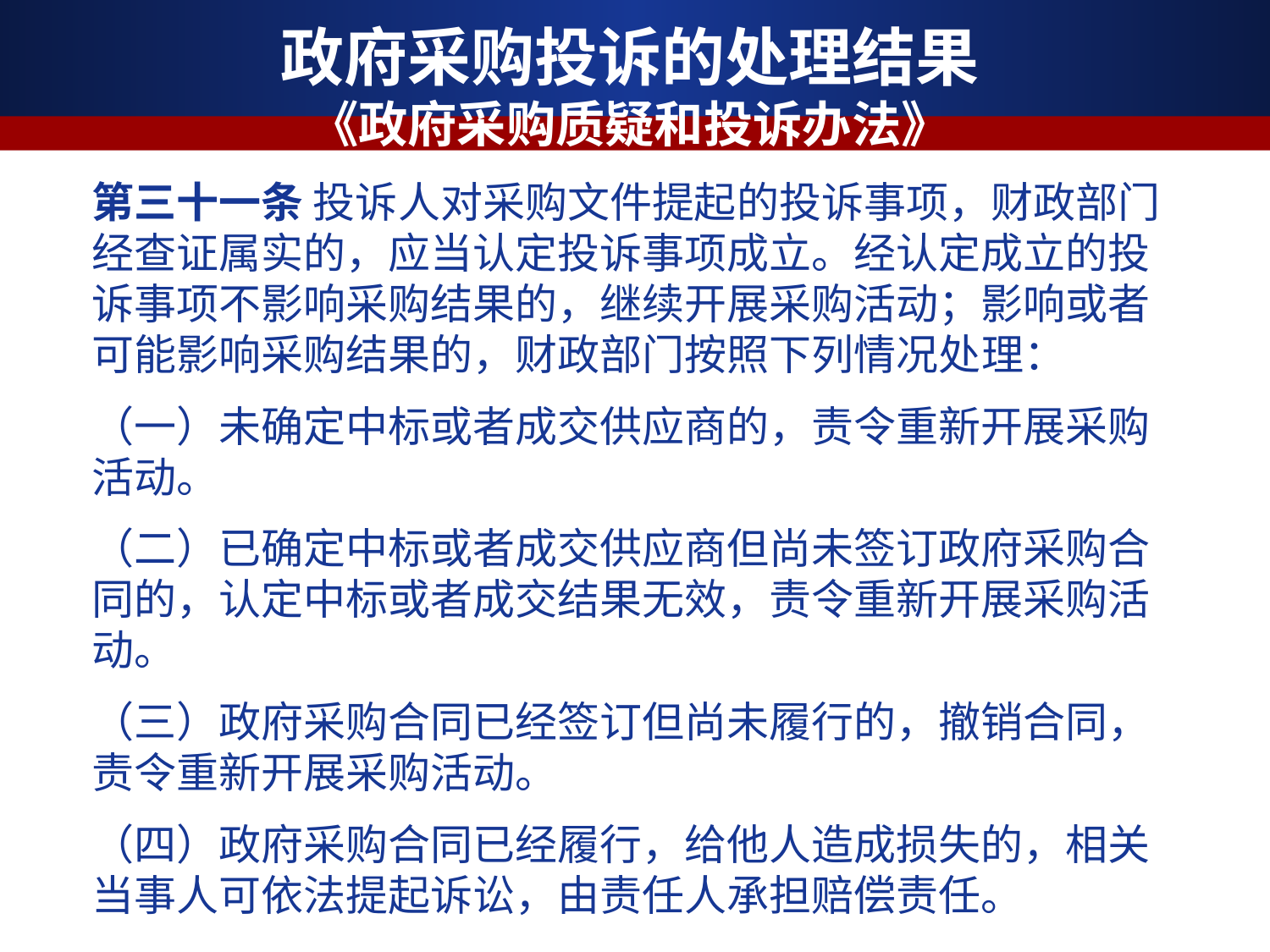

政府采购投诉的处理结果
《政府采购质疑和投诉办法》
第三十一条 投诉人对采购文件提起的投诉事项，财政部门经查证属实的，应当认定投诉事项成立。经认定成立的投诉事项不影响采购结果的，继续开展采购活动；影响或者可能影响采购结果的，财政部门按照下列情况处理：
（一）未确定中标或者成交供应商的，责令重新开展采购活动。
（二）已确定中标或者成交供应商但尚未签订政府采购合同的，认定中标或者成交结果无效，责令重新开展采购活动。
（三）政府采购合同已经签订但尚未履行的，撤销合同，责令重新开展采购活动。
（四）政府采购合同已经履行，给他人造成损失的，相关当事人可依法提起诉讼，由责任人承担赔偿责任。